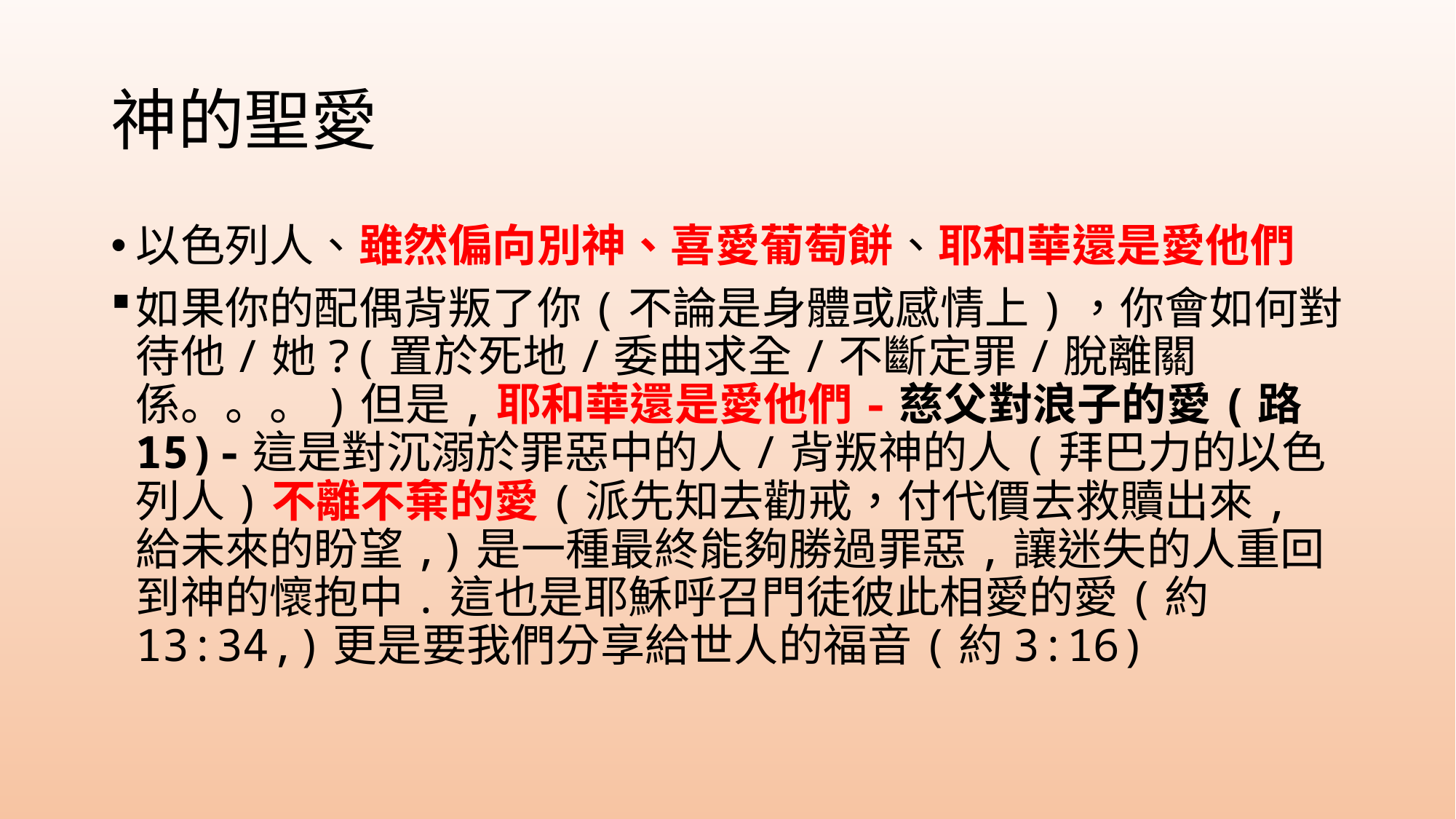

# 神的聖愛
以色列人、雖然偏向別神、喜愛葡萄餅、耶和華還是愛他們
如果你的配偶背叛了你(不論是身體或感情上)，你會如何對待他/她?(置於死地/委曲求全/不斷定罪/脫離關係。。。)但是,耶和華還是愛他們-慈父對浪子的愛(路15)-這是對沉溺於罪惡中的人/背叛神的人(拜巴力的以色列人)不離不棄的愛(派先知去勸戒，付代價去救贖出來,給未來的盼望,)是一種最終能夠勝過罪惡,讓迷失的人重回到神的懷抱中.這也是耶穌呼召門徒彼此相愛的愛(約13:34,)更是要我們分享給世人的福音(約3:16)